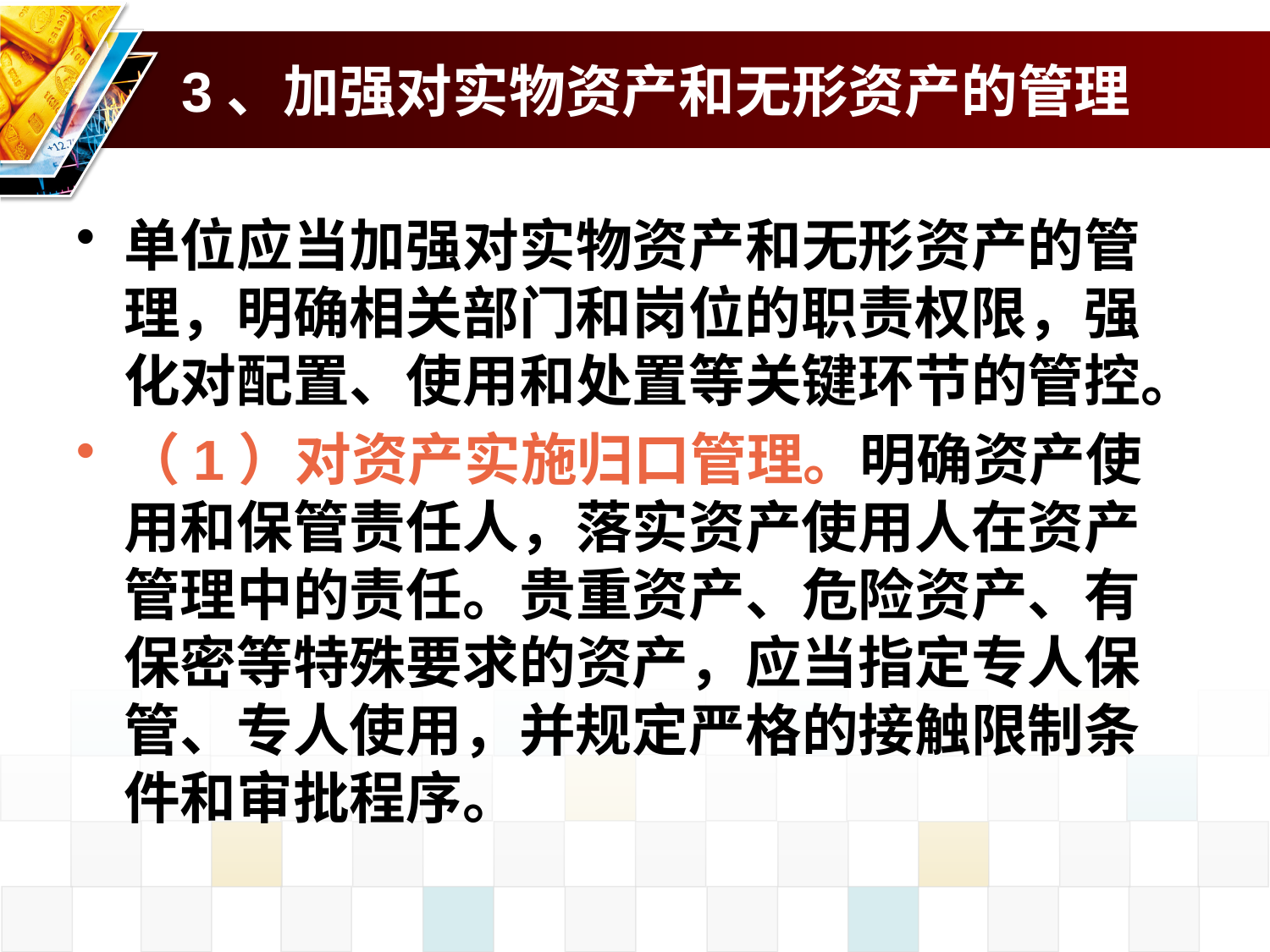

# 3、加强对实物资产和无形资产的管理
单位应当加强对实物资产和无形资产的管理，明确相关部门和岗位的职责权限，强化对配置、使用和处置等关键环节的管控。
（1）对资产实施归口管理。明确资产使用和保管责任人，落实资产使用人在资产管理中的责任。贵重资产、危险资产、有保密等特殊要求的资产，应当指定专人保管、专人使用，并规定严格的接触限制条件和审批程序。